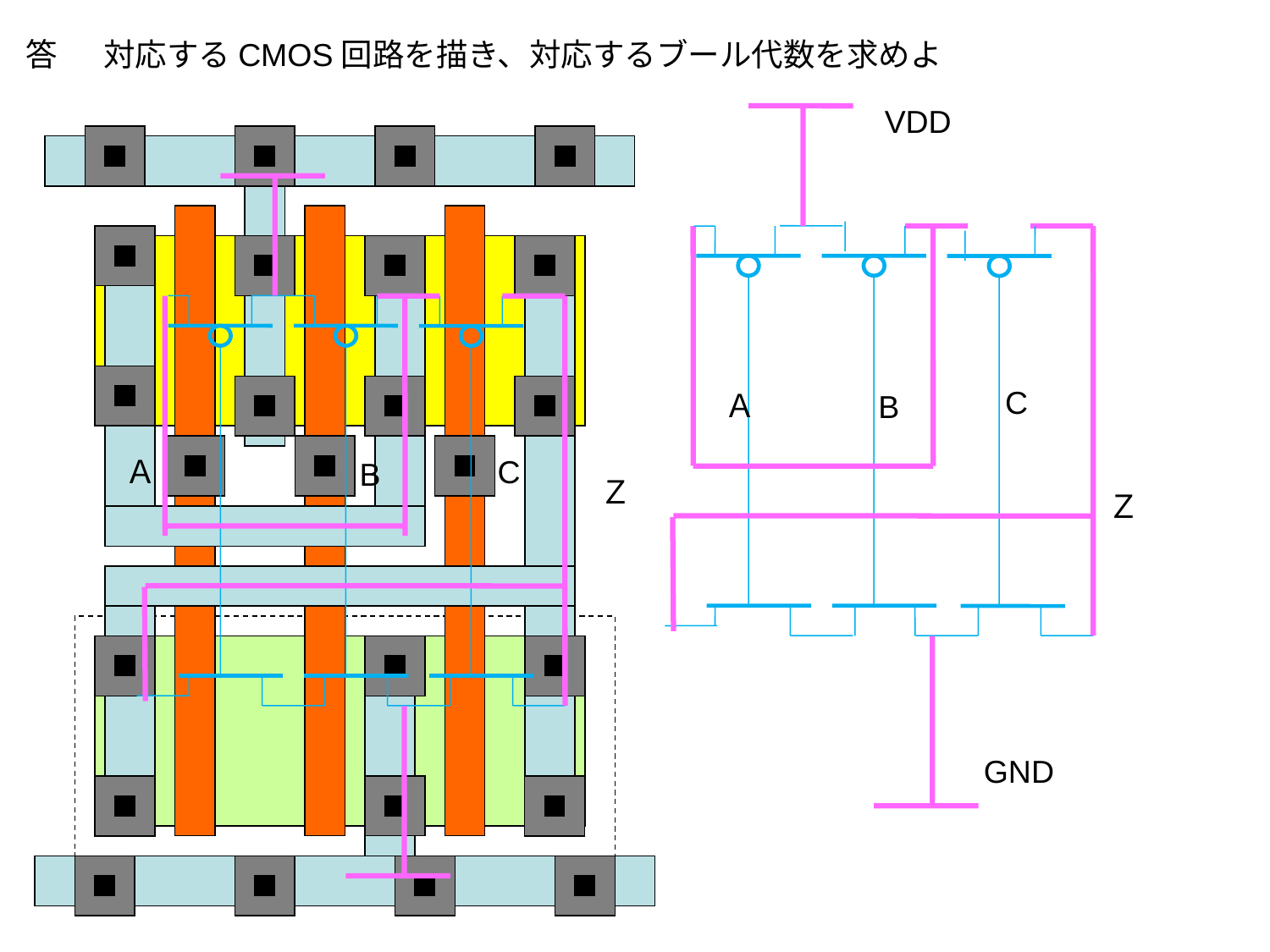

答  　対応するCMOS回路を描き、対応するブール代数を求めよ
VDD

C
Ａ
B

Ａ
C
B

Ｚ
Ｚ

GND